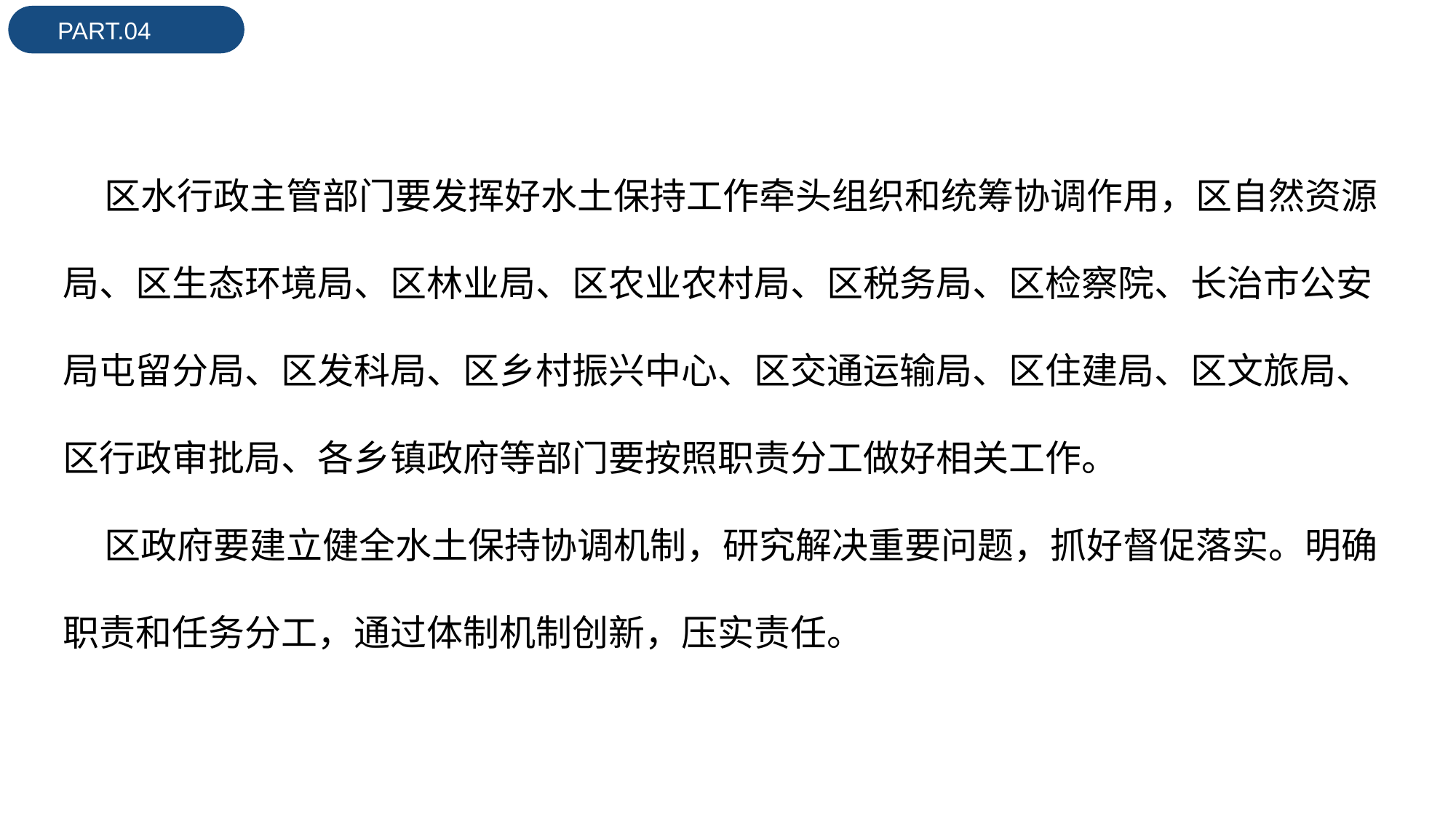

PART.04
    区水行政主管部门要发挥好水土保持工作牵头组织和统筹协调作用，区自然资源局、区生态环境局、区林业局、区农业农村局、区税务局、区检察院、长治市公安局屯留分局、区发科局、区乡村振兴中心、区交通运输局、区住建局、区文旅局、区行政审批局、各乡镇政府等部门要按照职责分工做好相关工作。
    区政府要建立健全水土保持协调机制，研究解决重要问题，抓好督促落实。明确职责和任务分工，通过体制机制创新，压实责任。